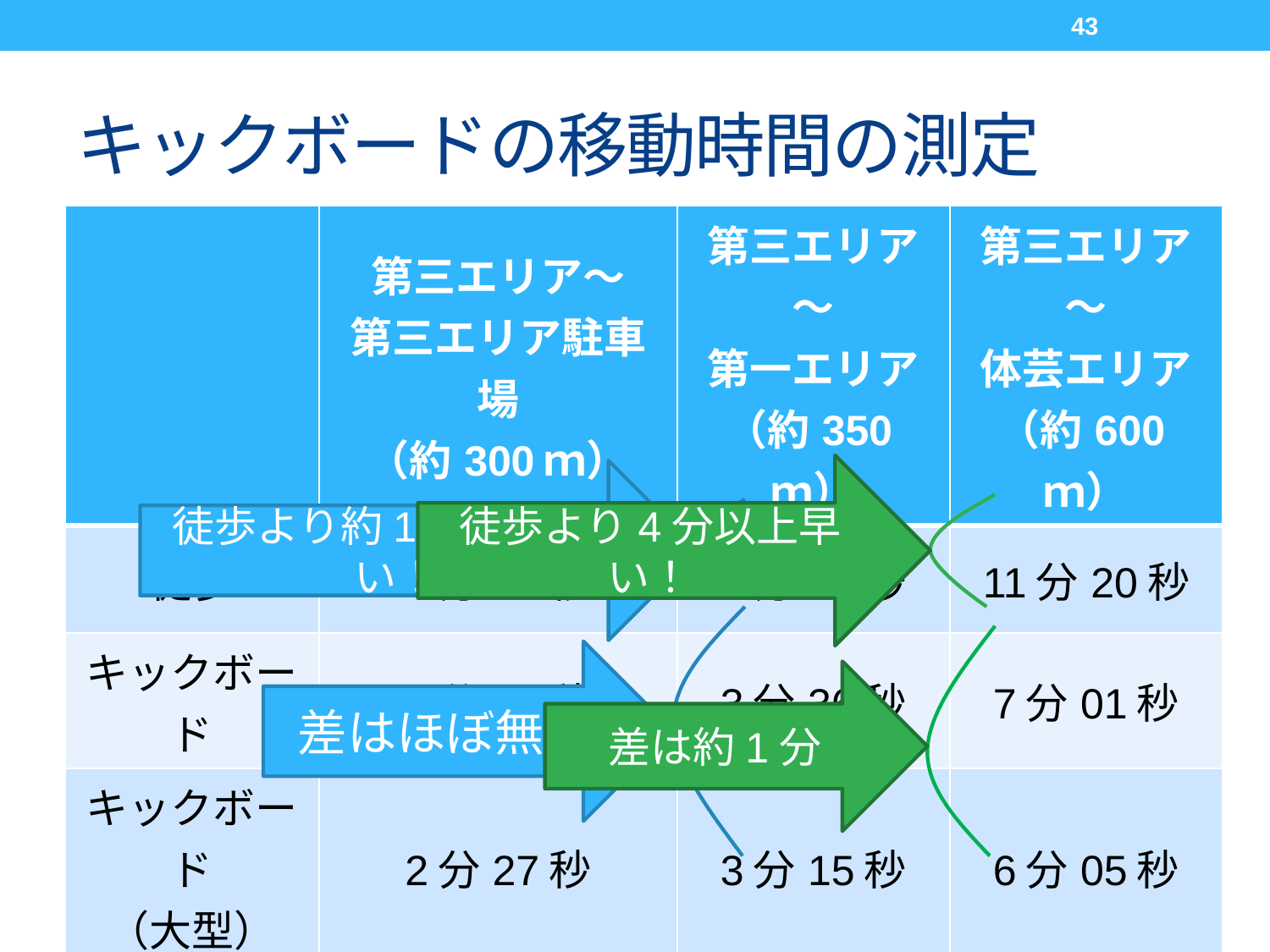

43
# キックボードの移動時間の測定
|  | 第三エリア～ 第三エリア駐車場 （約300ｍ） | 第三エリア～ 第一エリア （約350ｍ） | 第三エリア～ 体芸エリア （約600ｍ） |
| --- | --- | --- | --- |
| 徒歩 | 4分10秒 | 5分10秒 | 11分20秒 |
| キックボード | 2分43秒 | 3分36秒 | 7分01秒 |
| キックボード （大型） | 2分27秒 | 3分15秒 | 6分05秒 |
| 自転車 | 2分40秒 | 3分21秒 | 5分56秒 |
徒歩より4分以上早い！
徒歩より約1分30秒早い！

差はほぼ無し
差は約1分